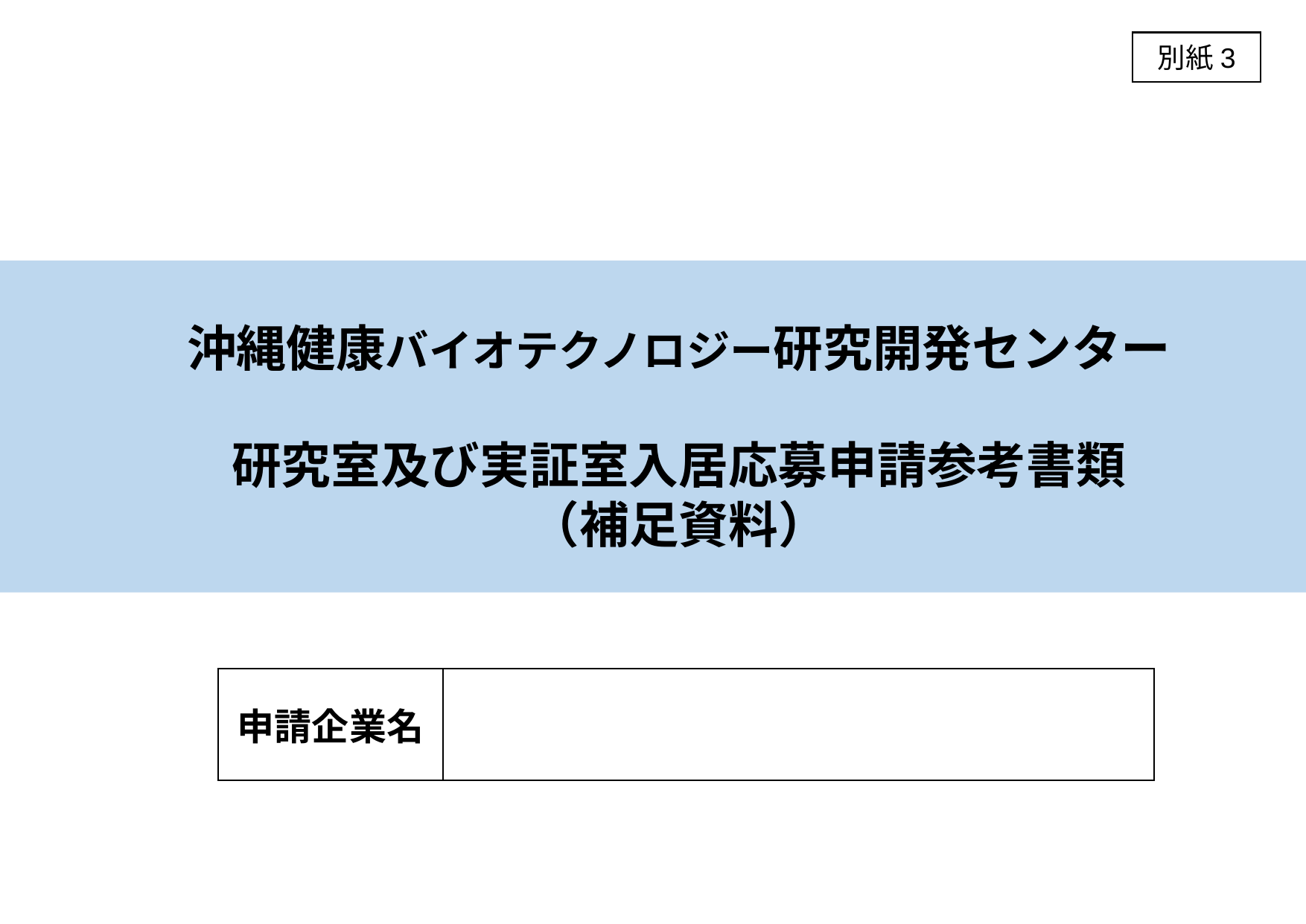

別紙3
| 申請企業名 |  |
| --- | --- |